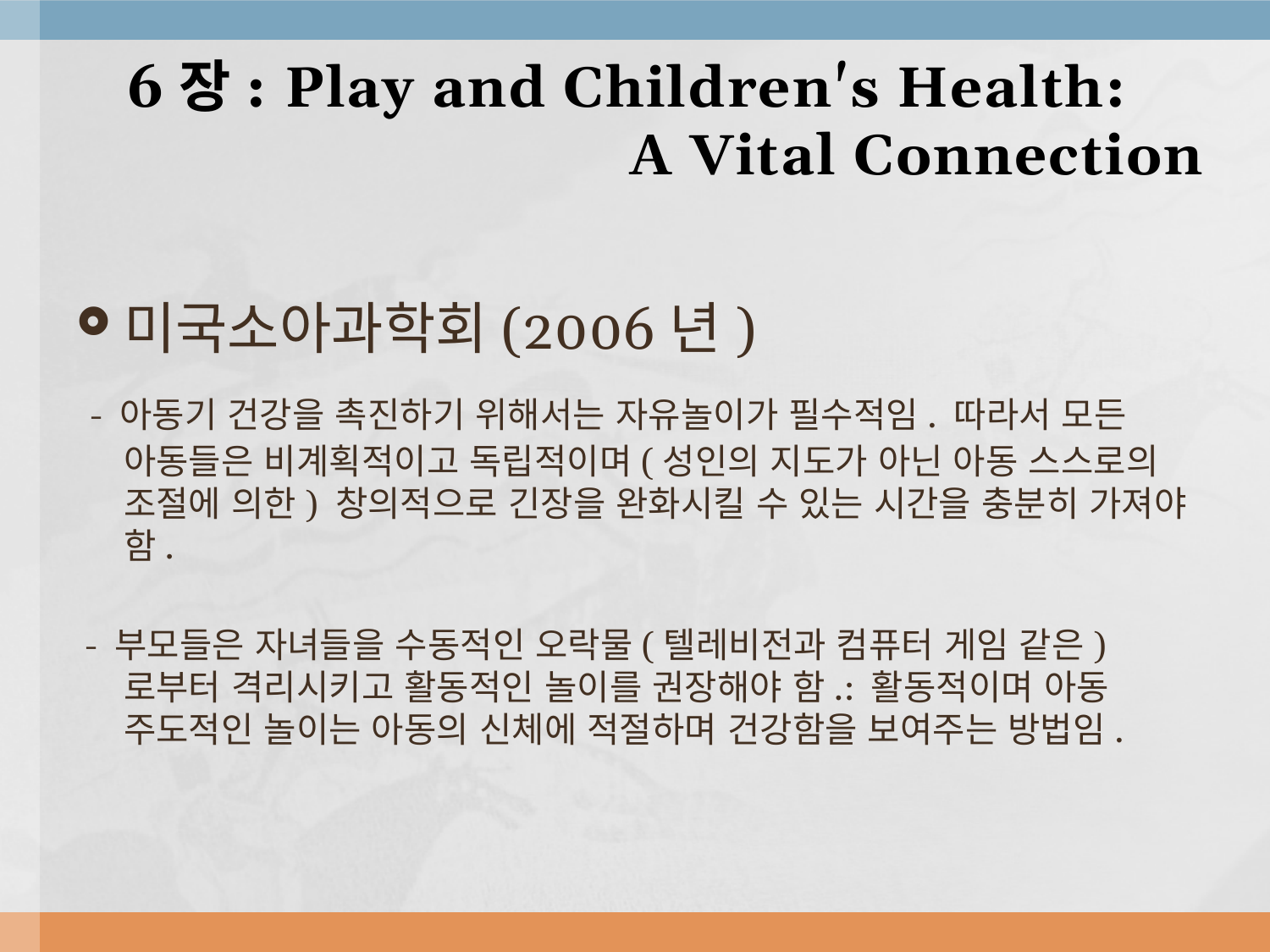

# 6장: Play and Children's Health: A Vital Connection
미국소아과학회(2006년)
 - 아동기 건강을 촉진하기 위해서는 자유놀이가 필수적임. 따라서 모든 아동들은 비계획적이고 독립적이며(성인의 지도가 아닌 아동 스스로의 조절에 의한) 창의적으로 긴장을 완화시킬 수 있는 시간을 충분히 가져야 함.

 - 부모들은 자녀들을 수동적인 오락물(텔레비전과 컴퓨터 게임 같은)로부터 격리시키고 활동적인 놀이를 권장해야 함.: 활동적이며 아동 주도적인 놀이는 아동의 신체에 적절하며 건강함을 보여주는 방법임.